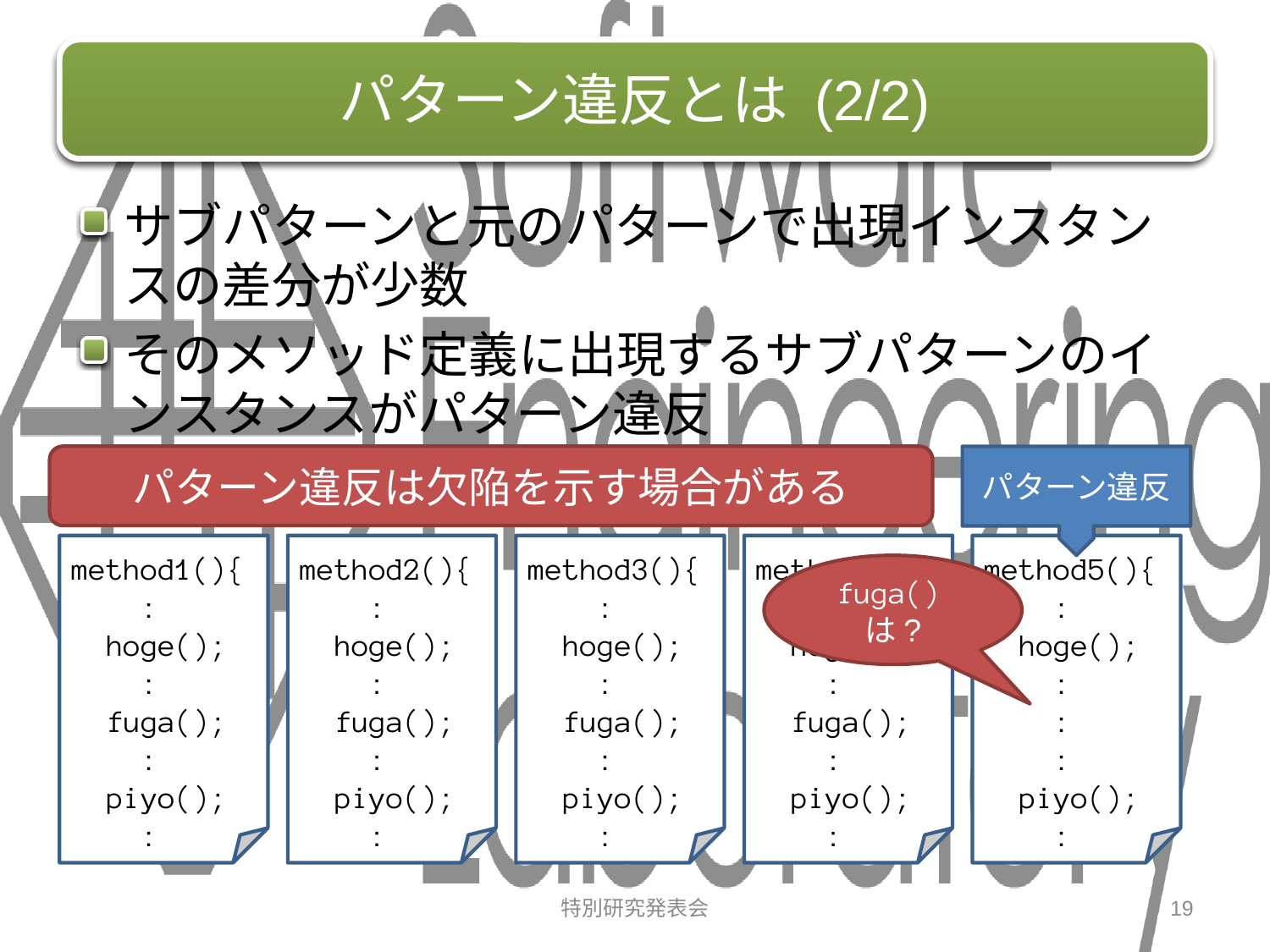

# パターン違反とは (2/2)
サブパターンと元のパターンで出現インスタンスの差分が少数
そのメソッド定義に出現するサブパターンのインスタンスがパターン違反
パターン違反は欠陥を示す場合がある
パターン違反

method1(){
    :
  hoge();
    :
  fuga();
    :
  piyo();
    :

method2(){
    :
  hoge();
    :
  fuga();
    :
  piyo();
    :

method3(){
    :
  hoge();
    :
  fuga();
    :
  piyo();
    :

method4(){
    :
  hoge();
    :
  fuga();
    :
  piyo();
    :

method5(){
    :
  hoge();
    :
    :
    :
  piyo();
    :

fuga()は?
特別研究発表会
19